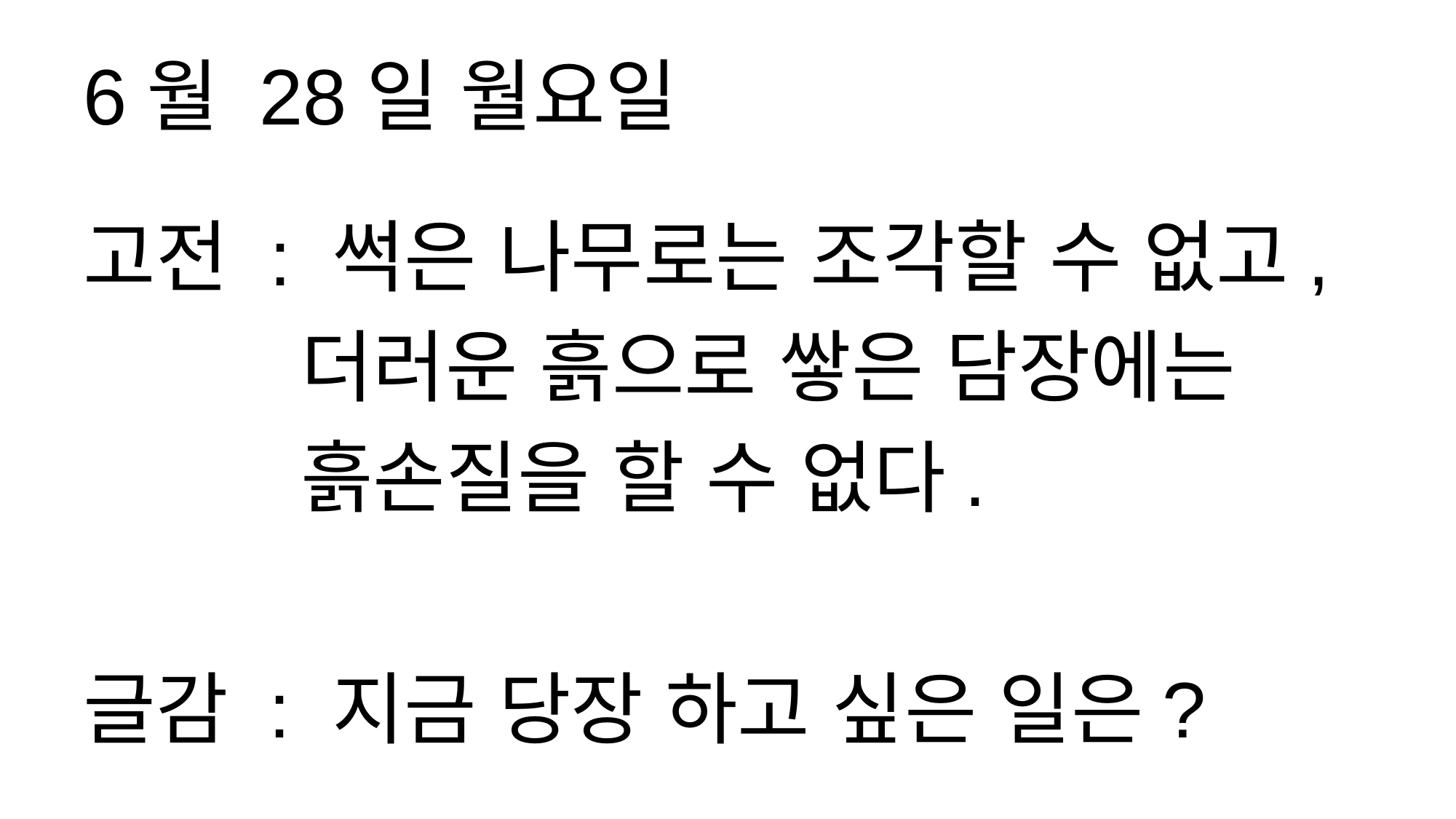

6월 28일 월요일
고전 : 썩은 나무로는 조각할 수 없고,
         더러운 흙으로 쌓은 담장에는
         흙손질을 할 수 없다.
글감 : 지금 당장 하고 싶은 일은?